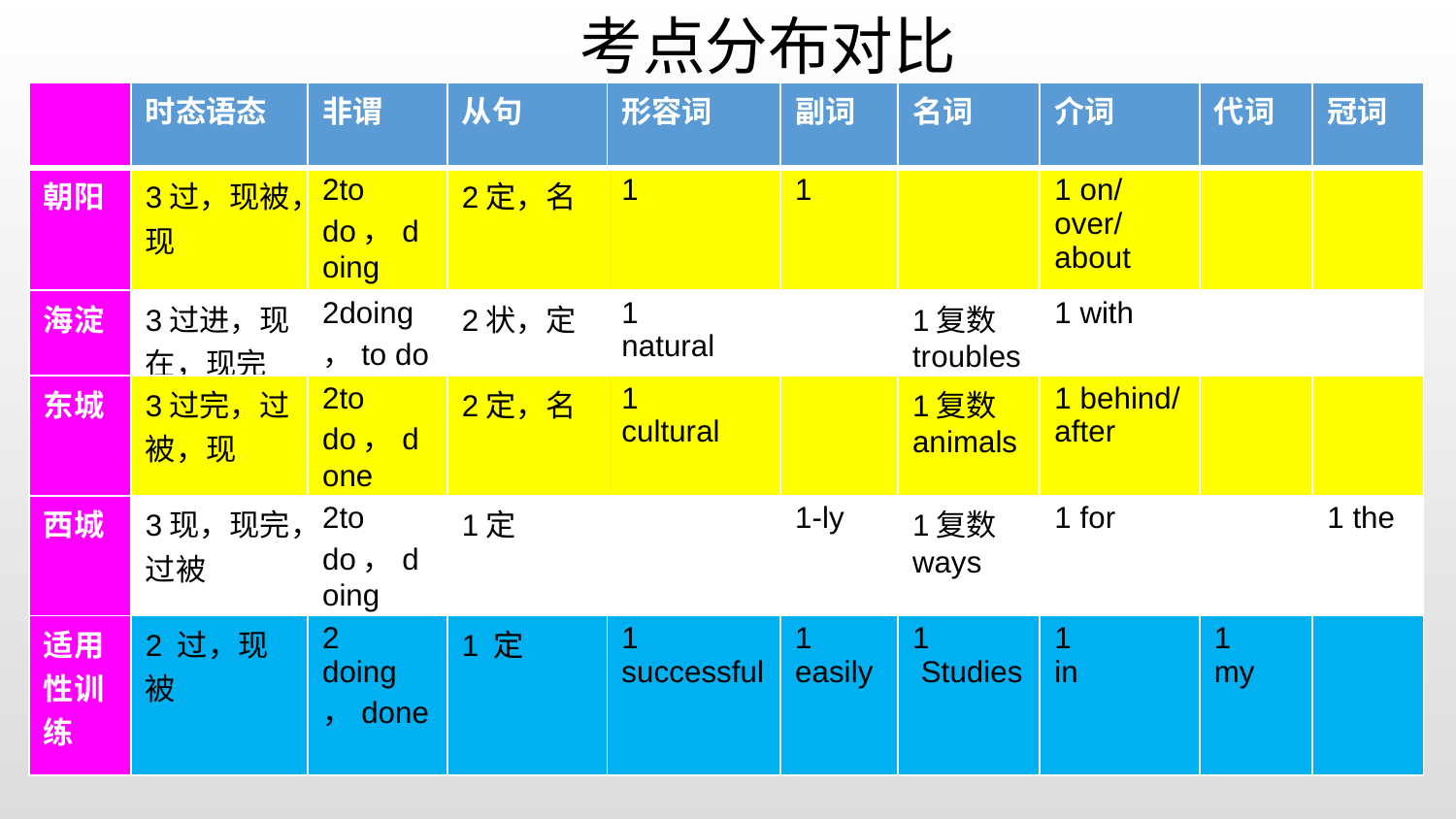

考点分布对比
|  | 时态语态 | 非谓 | 从句 | 形容词 | 副词 | 名词 | 介词 | 代词 | 冠词 |
| --- | --- | --- | --- | --- | --- | --- | --- | --- | --- |
| 朝阳 | 3过，现被，现 | 2to do，doing | 2定，名 | 1 | 1 |  | 1 on/ over/ about |  |  |
| 海淀 | 3过进，现在，现完 | 2doing，to do | 2状，定 | 1 natural |  | 1复数troubles | 1 with |  |  |
| 东城 | 3过完，过被，现 | 2to do，done | 2定，名 | 1 cultural |  | 1复数animals | 1 behind/ after |  |  |
| 西城 | 3现，现完，过被 | 2to do，doing | 1定 |  | 1-ly | 1复数ways | 1 for |  | 1 the |
| 适用性训练 | 2 过，现被 | 2 doing，done | 1 定 | 1 successful | 1 easily | 1 Studies | 1 in | 1 my |  |